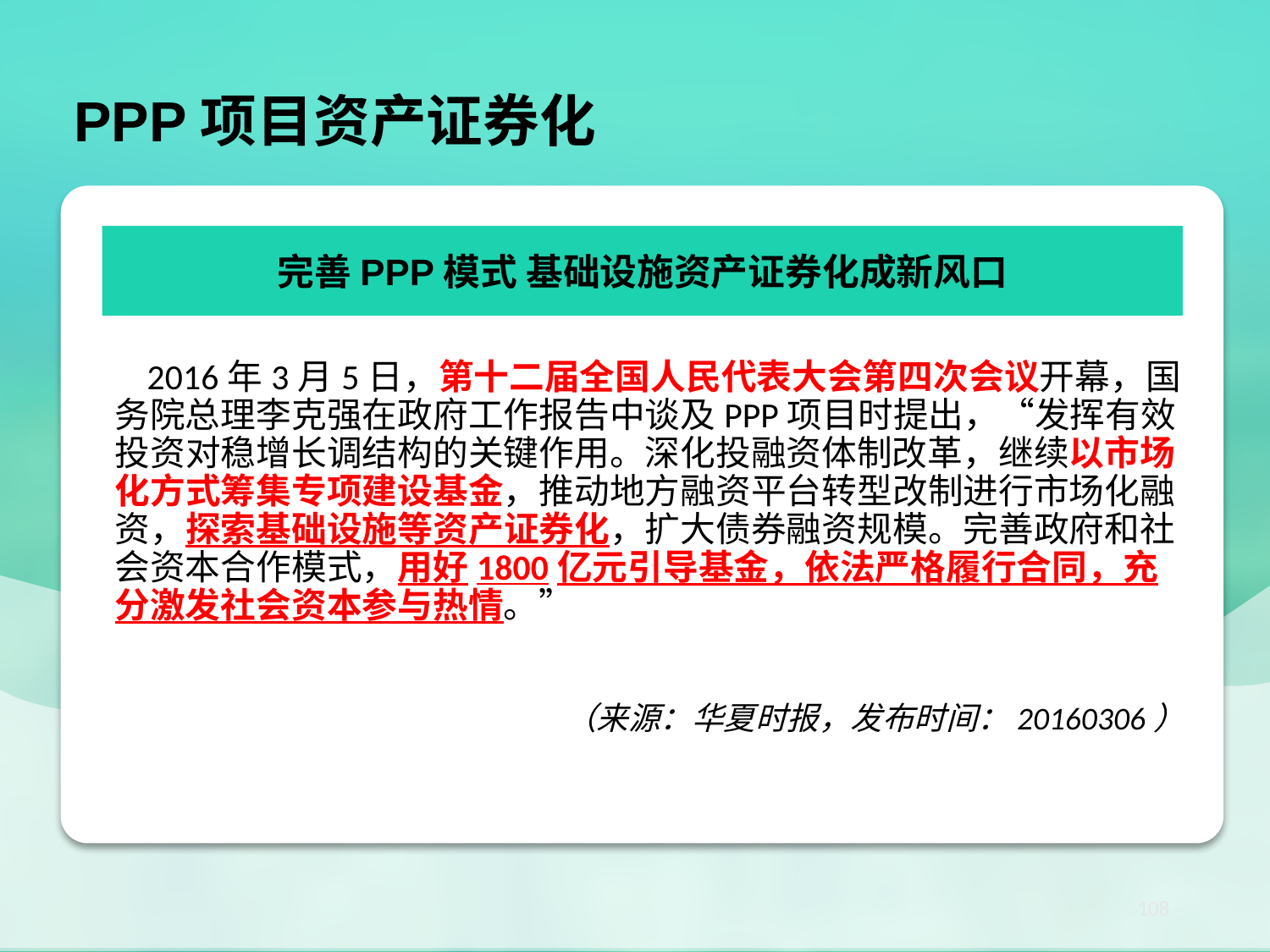

PPP项目资产证券化
【小结】PPP项目核心法律关系：项目合同
完善PPP模式 基础设施资产证券化成新风口
    2016年3月5日，第十二届全国人民代表大会第四次会议开幕，国务院总理李克强在政府工作报告中谈及PPP项目时提出，“发挥有效投资对稳增长调结构的关键作用。深化投融资体制改革，继续以市场化方式筹集专项建设基金，推动地方融资平台转型改制进行市场化融资，探索基础设施等资产证券化，扩大债券融资规模。完善政府和社会资本合作模式，用好1800亿元引导基金，依法严格履行合同，充分激发社会资本参与热情。”

 （来源：华夏时报，发布时间：20160306）

108